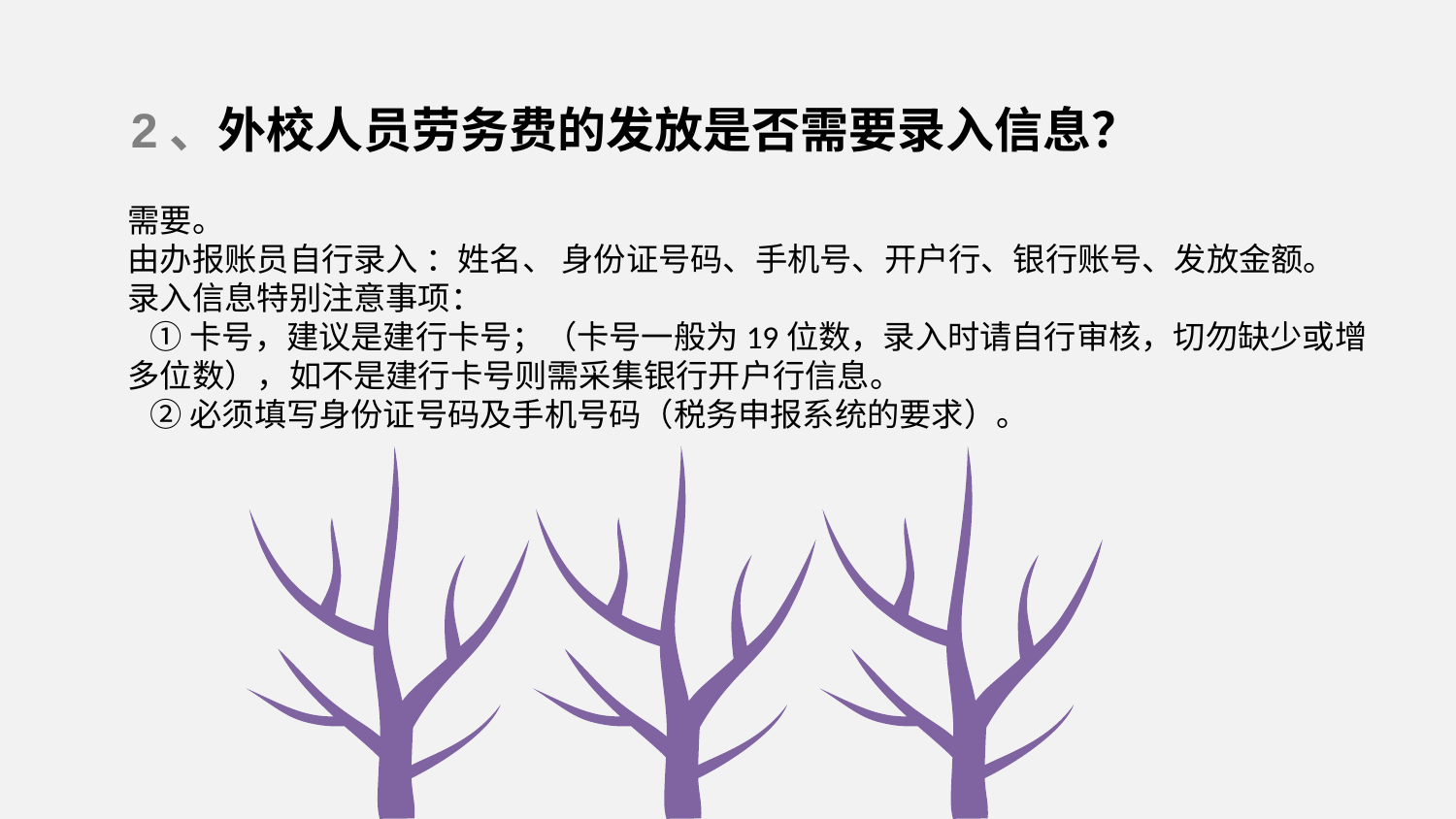

2、外校人员劳务费的发放是否需要录入信息？

需要。
由办报账员自行录入 ：姓名、 身份证号码、手机号、开户行、银行账号、发放金额。
录入信息特别注意事项：
   ①卡号，建议是建行卡号；（卡号一般为19位数，录入时请自行审核，切勿缺少或增多位数），如不是建行卡号则需采集银行开户行信息。
   ②必须填写身份证号码及手机号码（税务申报系统的要求）。